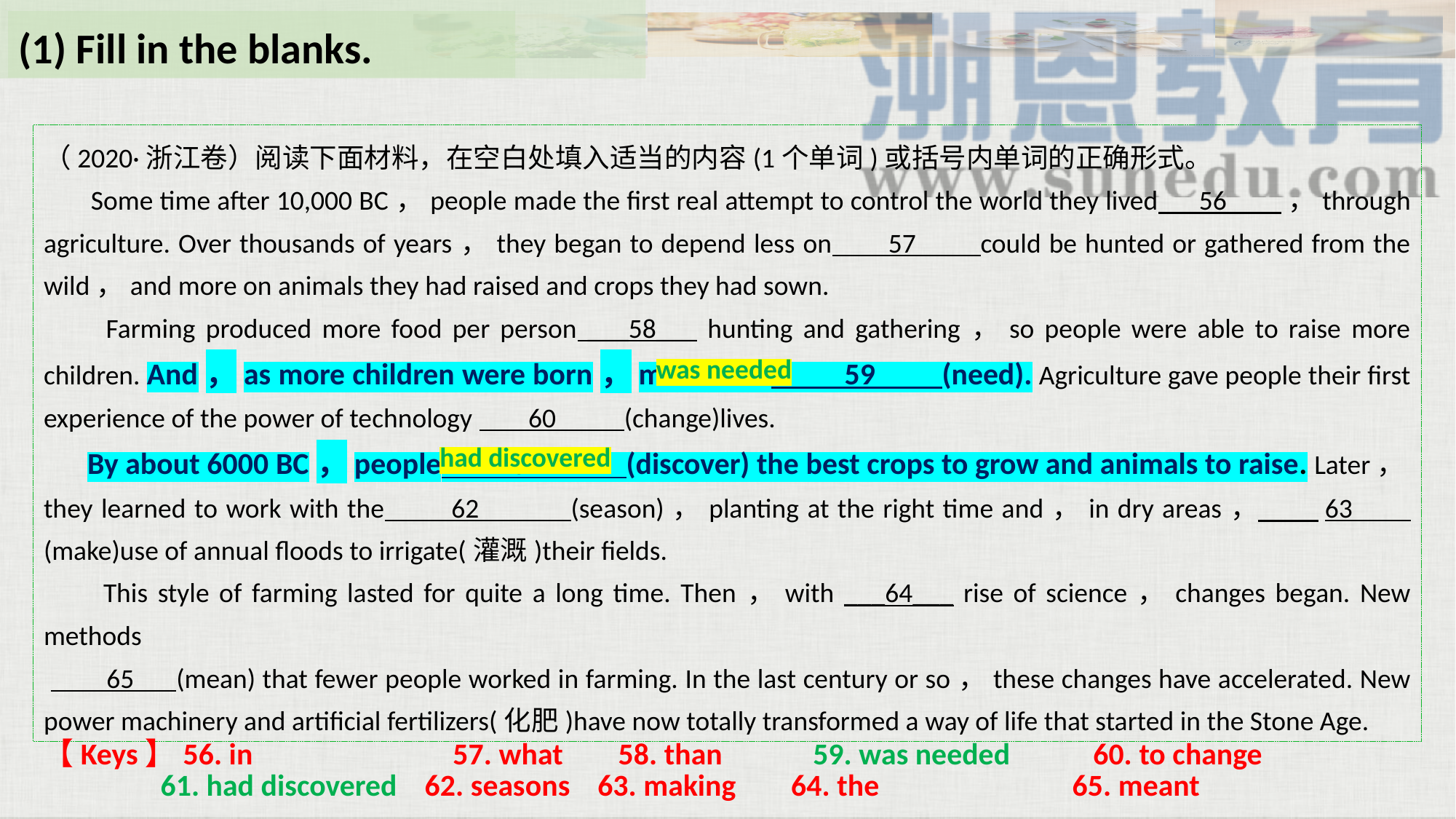

(1) Fill in the blanks.

（2020·浙江卷）阅读下面材料，在空白处填入适当的内容(1个单词)或括号内单词的正确形式。
       Some time after 10,000 BC，people made the first real attempt to control the world they lived      56        ，through agriculture. Over thousands of years，they began to depend less on       57        could be hunted or gathered from the wild，and more on animals they had raised and crops they had sown.
      Farming produced more food per person ___58___ hunting and gathering，so people were able to raise more children. And，as more children were born，more food          59         (need). Agriculture gave people their first experience of the power of technology         60           (change)lives.
       By about 6000 BC，people          61            (discover) the best crops to grow and animals to raise. Later，they learned to work with the        62           (season)，planting at the right time and，in dry areas，       63        (make)use of annual floods to irrigate(灌溉)their fields.
      This style of farming lasted for quite a long time. Then，with ___64___ rise of science，changes began. New methods
         65      (mean) that fewer people worked in farming. In the last century or so，these changes have accelerated. New power machinery and artificial fertilizers(化肥)have now totally transformed a way of life that started in the Stone Age.
was needed
had discovered
【Keys】56. in                             57. what        58. than             59. was needed            60. to change
                 61. had discovered    62. seasons    63. making        64. the                            65. meant